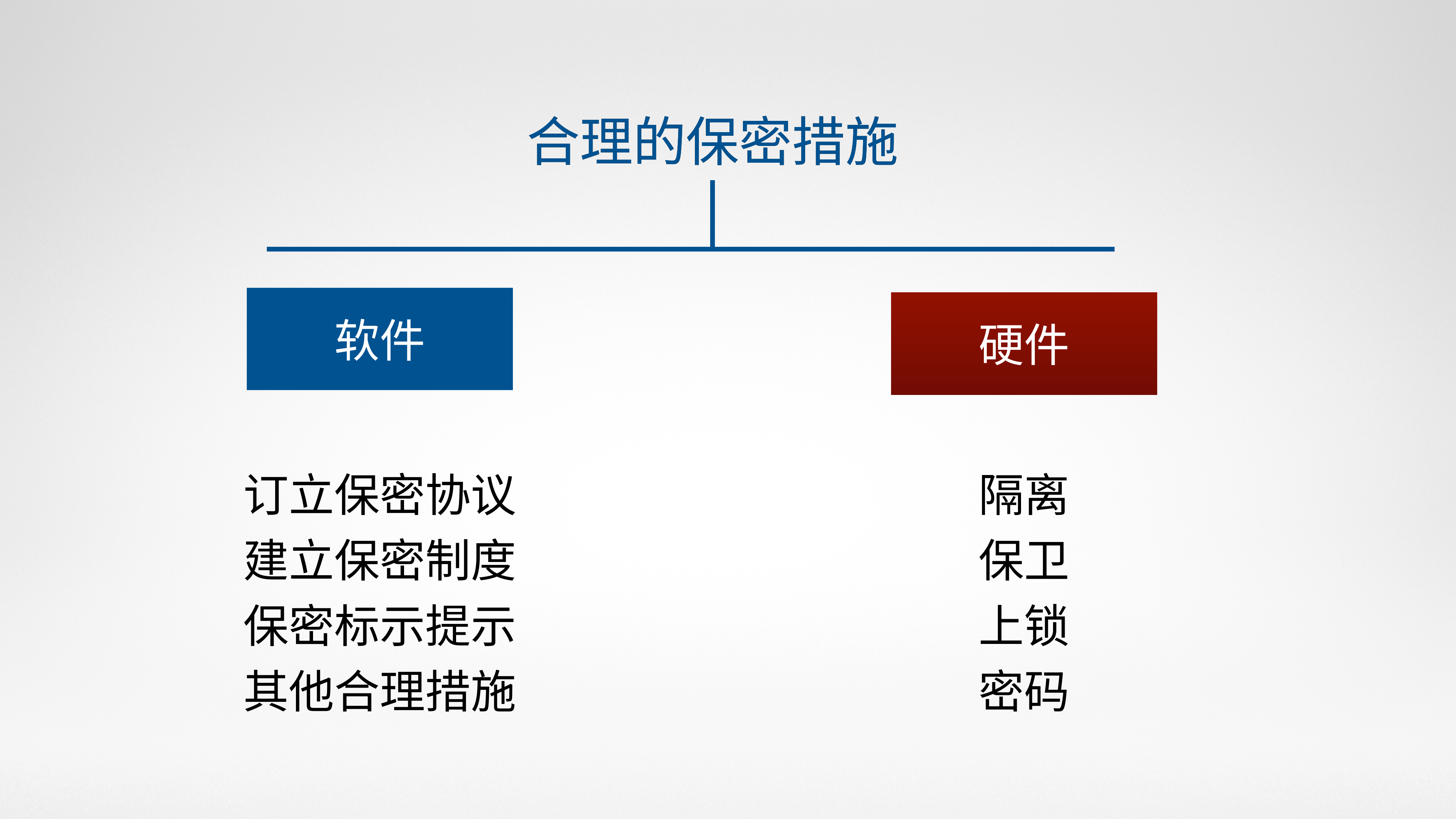

合理的保密措施
合理的保密措施

软件

硬件
隔离
保卫
上锁
密码
订立保密协议
建立保密制度
保密标示提示
其他合理措施